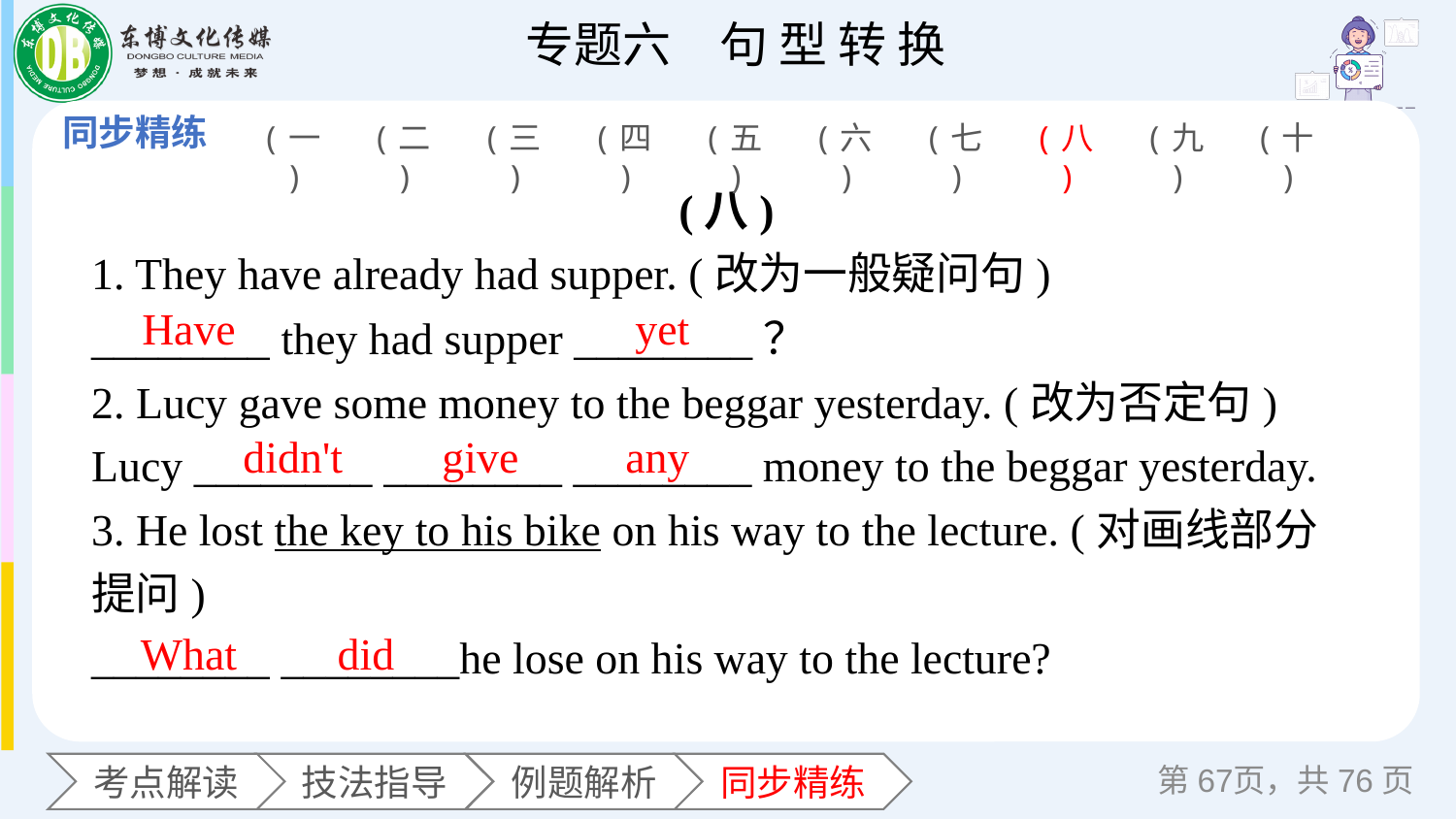

(一)
(二)
(三)
(四)
(五)
(六)
(七)
(八)
(九)
(十)
(八)
1. They have already had supper. (改为一般疑问句)
________ they had supper ________？
2. Lucy gave some money to the beggar yesterday. (改为否定句)
Lucy ________ ________ ________ money to the beggar yesterday.
3. He lost the key to his bike on his way to the lecture. (对画线部分
提问)
________ ________he lose on his way to the lecture?
Have
yet
didn't
give
any
What
did
第67页，共76页